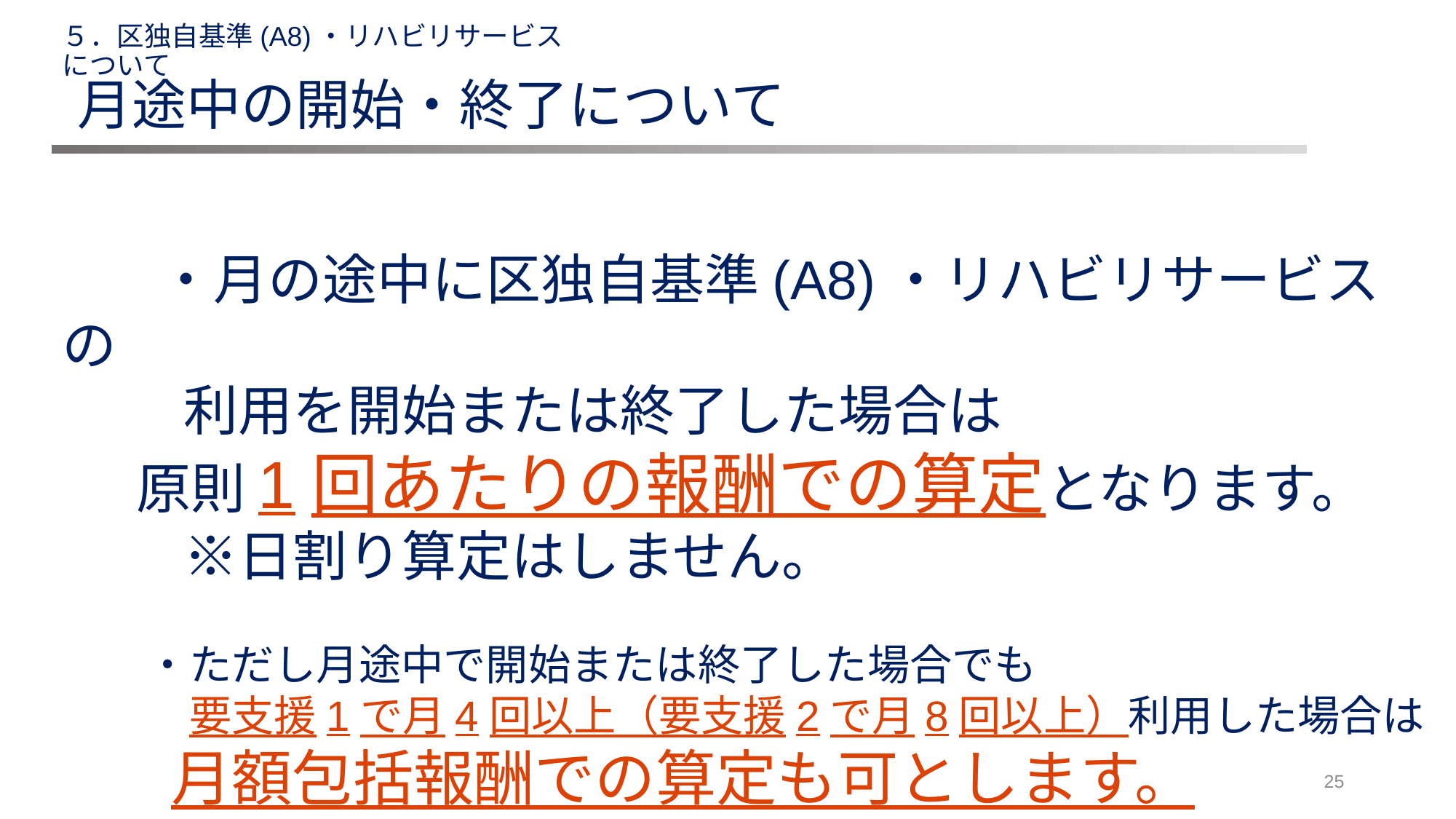

５．区独自基準(A8)・リハビリサービスについて
月途中の開始・終了について

　　・月の途中に区独自基準(A8)・リハビリサービスの
　　 利用を開始または終了した場合は
     原則1回あたりの報酬での算定となります。
　　 ※日割り算定はしません。

　　・ただし月途中で開始または終了した場合でも
　　　要支援1で月4回以上（要支援2で月8回以上）利用した場合は
　　月額包括報酬での算定も可とします。
25